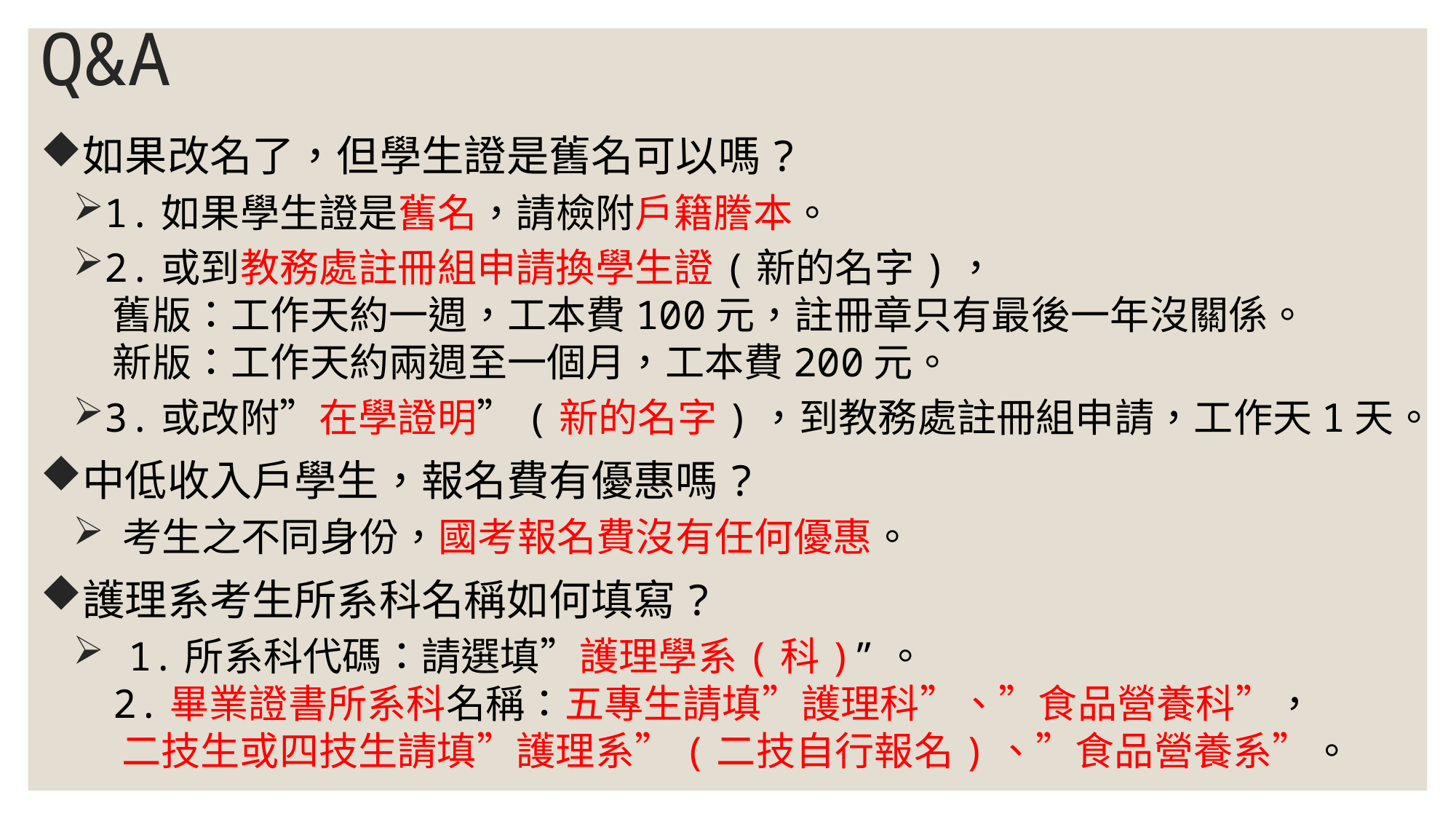

# Q&A
如果改名了，但學生證是舊名可以嗎?
1.如果學生證是舊名，請檢附戶籍謄本。
2.或到教務處註冊組申請換學生證(新的名字)，
  舊版：工作天約一週，工本費100元，註冊章只有最後一年沒關係。
  新版：工作天約兩週至一個月，工本費200元。
3.或改附”在學證明”(新的名字)，到教務處註冊組申請，工作天1天。
中低收入戶學生，報名費有優惠嗎?
 考生之不同身份，國考報名費沒有任何優惠。
護理系考生所系科名稱如何填寫?
 1.所系科代碼：請選填”護理學系(科)”。
 2.畢業證書所系科名稱：五專生請填”護理科”、”食品營養科”，
   二技生或四技生請填”護理系”(二技自行報名)、”食品營養系”。